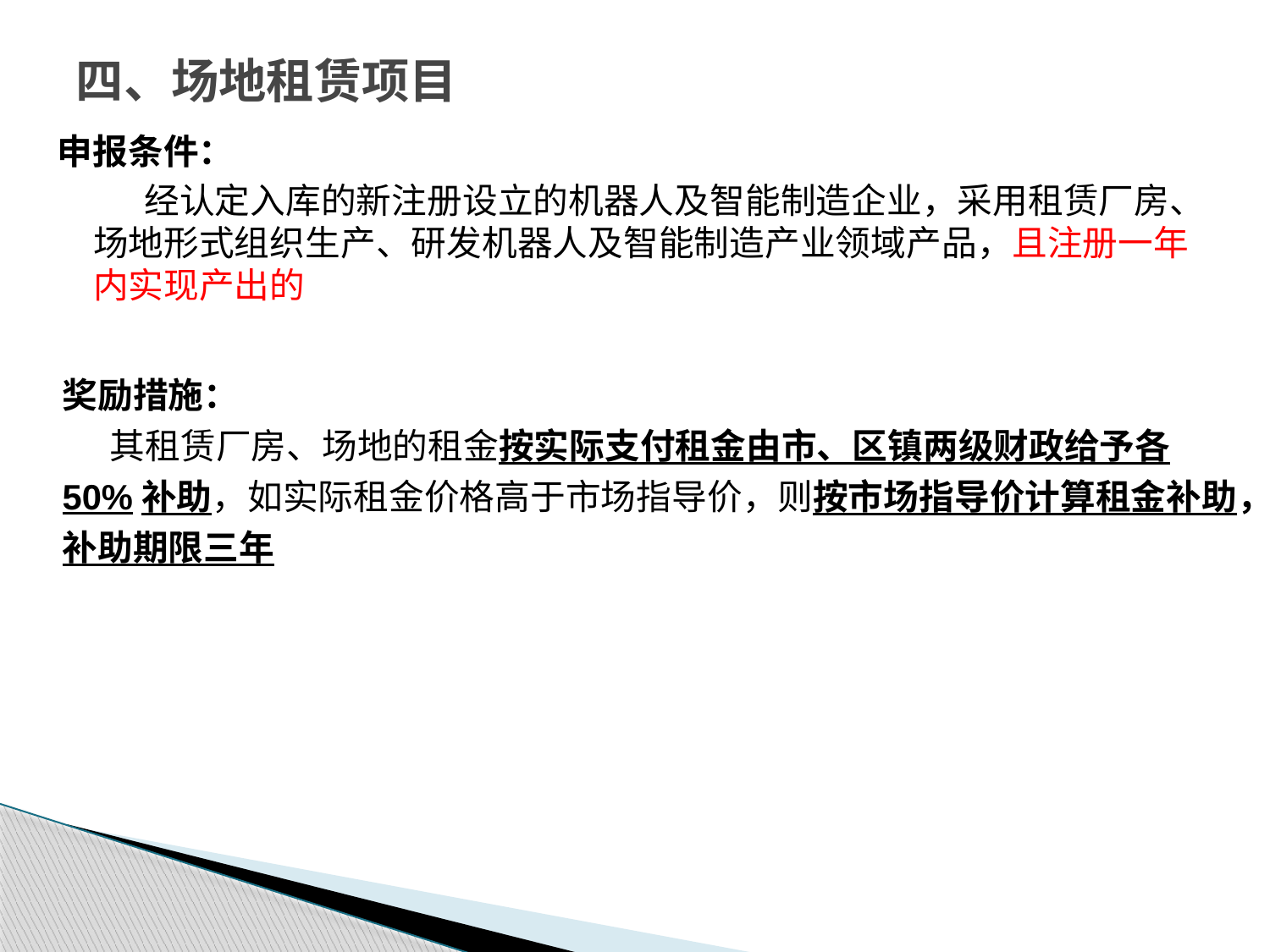

# 四、场地租赁项目
申报条件：
          经认定入库的新注册设立的机器人及智能制造企业，采用租赁厂房、场地形式组织生产、研发机器人及智能制造产业领域产品，且注册一年内实现产出的
奖励措施：
     其租赁厂房、场地的租金按实际支付租金由市、区镇两级财政给予各50%补助，如实际租金价格高于市场指导价，则按市场指导价计算租金补助，补助期限三年